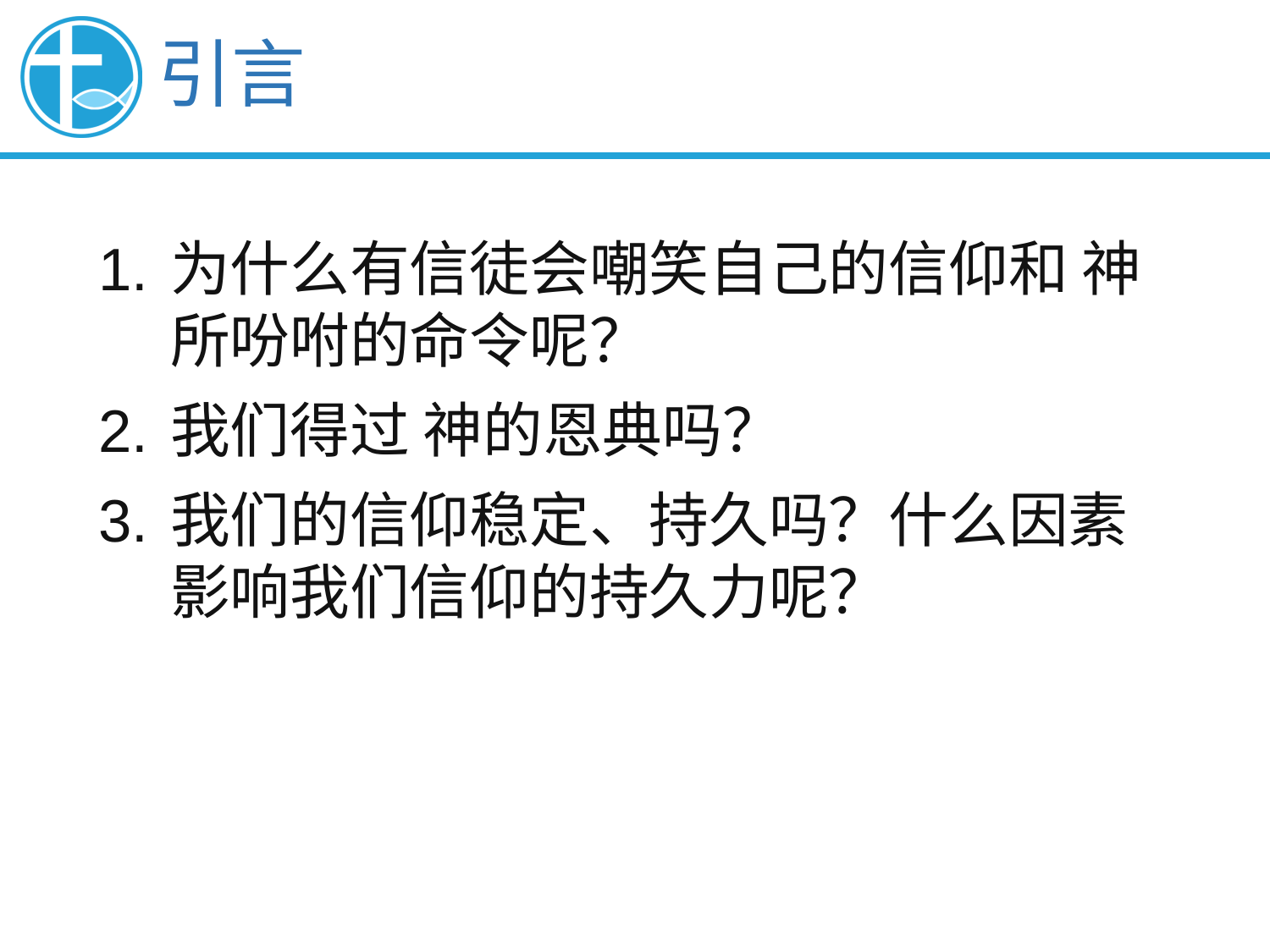

引言
为什么有信徒会嘲笑自己的信仰和 神所吩咐的命令呢？
我们得过 神的恩典吗？
我们的信仰稳定、持久吗？什么因素影响我们信仰的持久力呢？